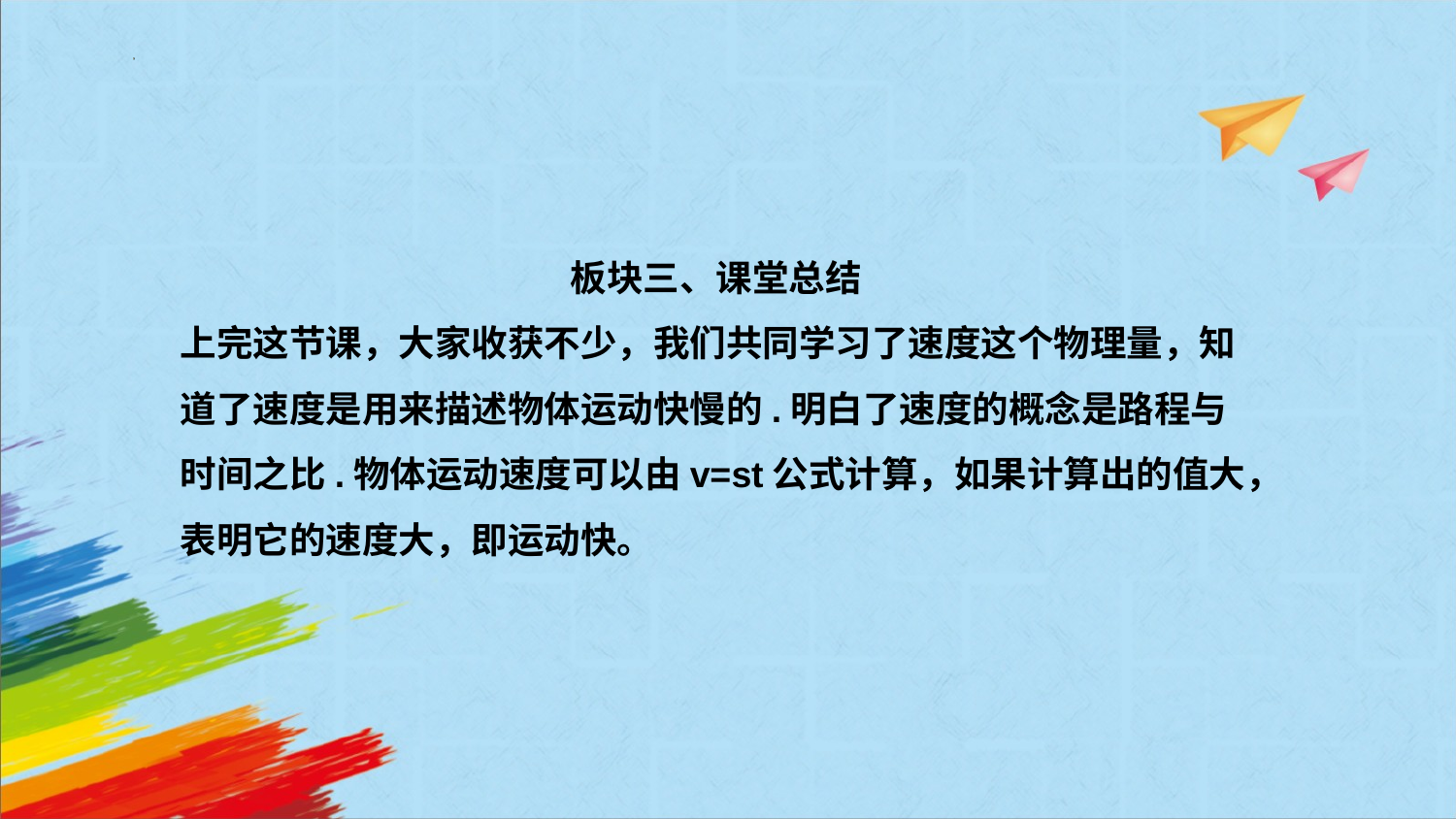

板块三、课堂总结
上完这节课，大家收获不少，我们共同学习了速度这个物理量，知道了速度是用来描述物体运动快慢的.明白了速度的概念是路程与时间之比.物体运动速度可以由v=st公式计算，如果计算出的值大，表明它的速度大，即运动快。